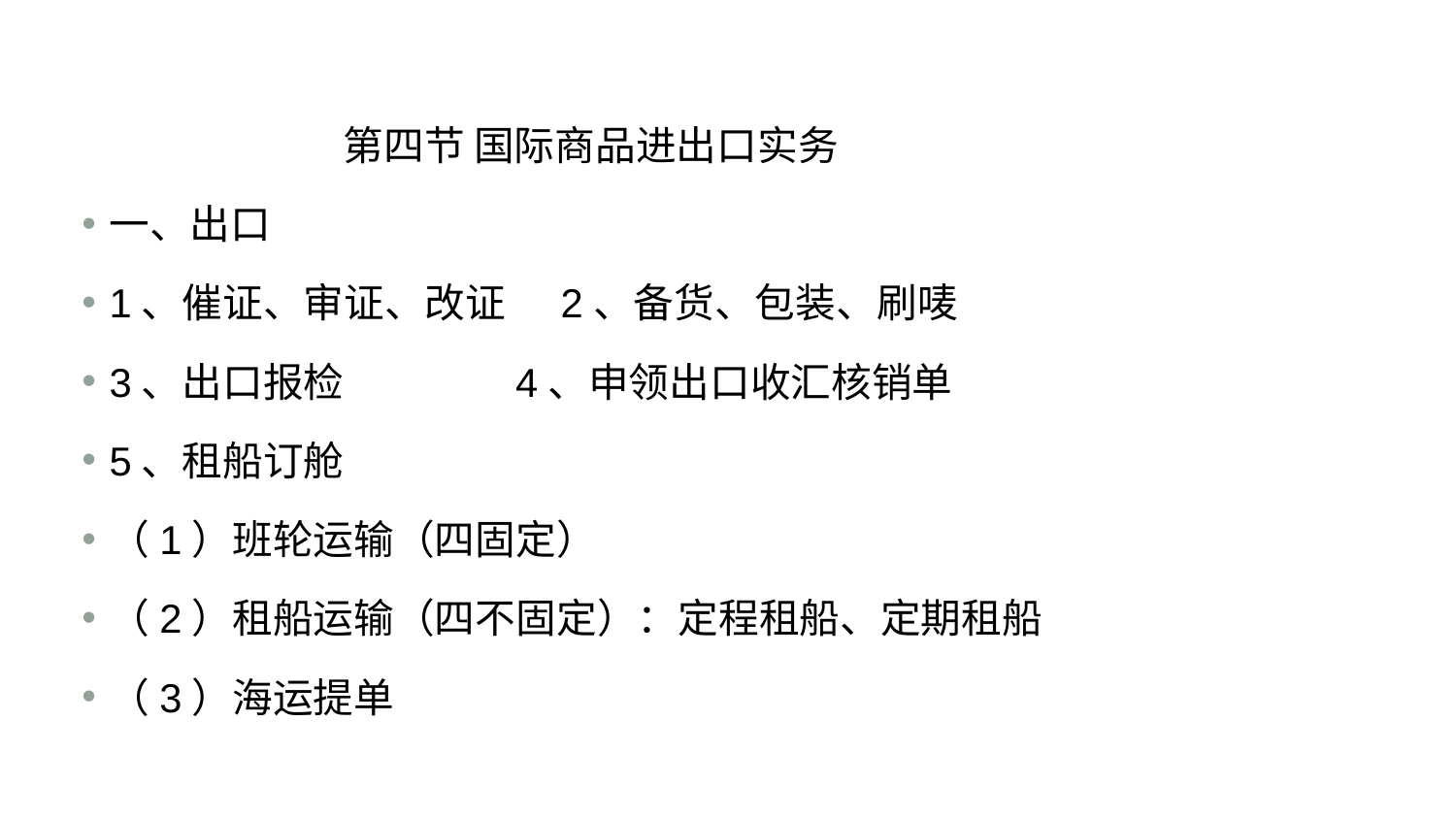

#
                            第四节 国际商品进出口实务
一、出口
1、催证、审证、改证     2、备货、包装、刷唛
3、出口报检                  4、申领出口收汇核销单
5、租船订舱
（1）班轮运输（四固定）
（2）租船运输（四不固定）：定程租船、定期租船
（3）海运提单